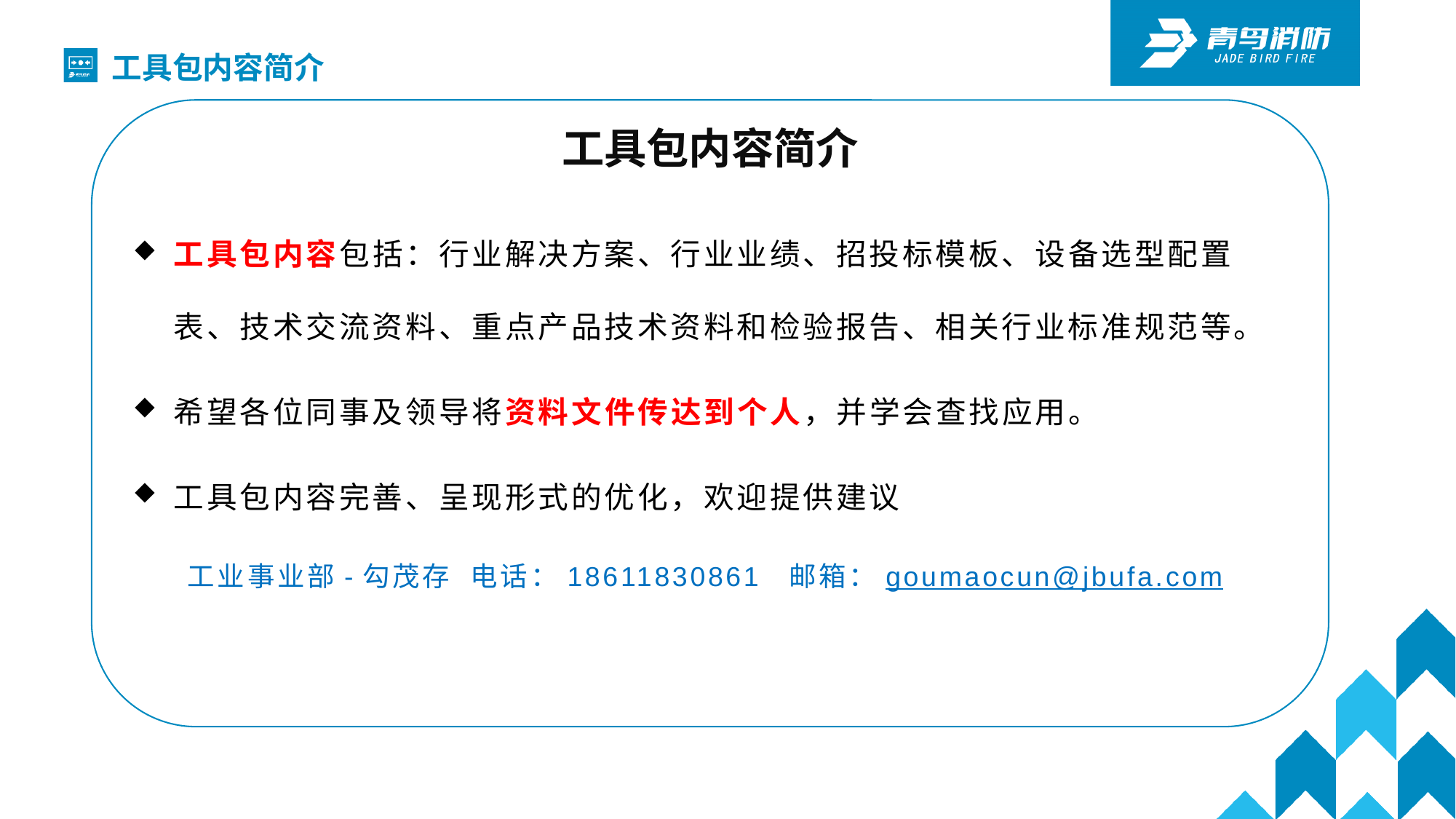

工具包内容简介
工具包内容简介
工具包内容包括：行业解决方案、行业业绩、招投标模板、设备选型配置表、技术交流资料、重点产品技术资料和检验报告、相关行业标准规范等。
希望各位同事及领导将资料文件传达到个人，并学会查找应用。
工具包内容完善、呈现形式的优化，欢迎提供建议
工业事业部-勾茂存  电话：18611830861  邮箱：goumaocun@jbufa.com